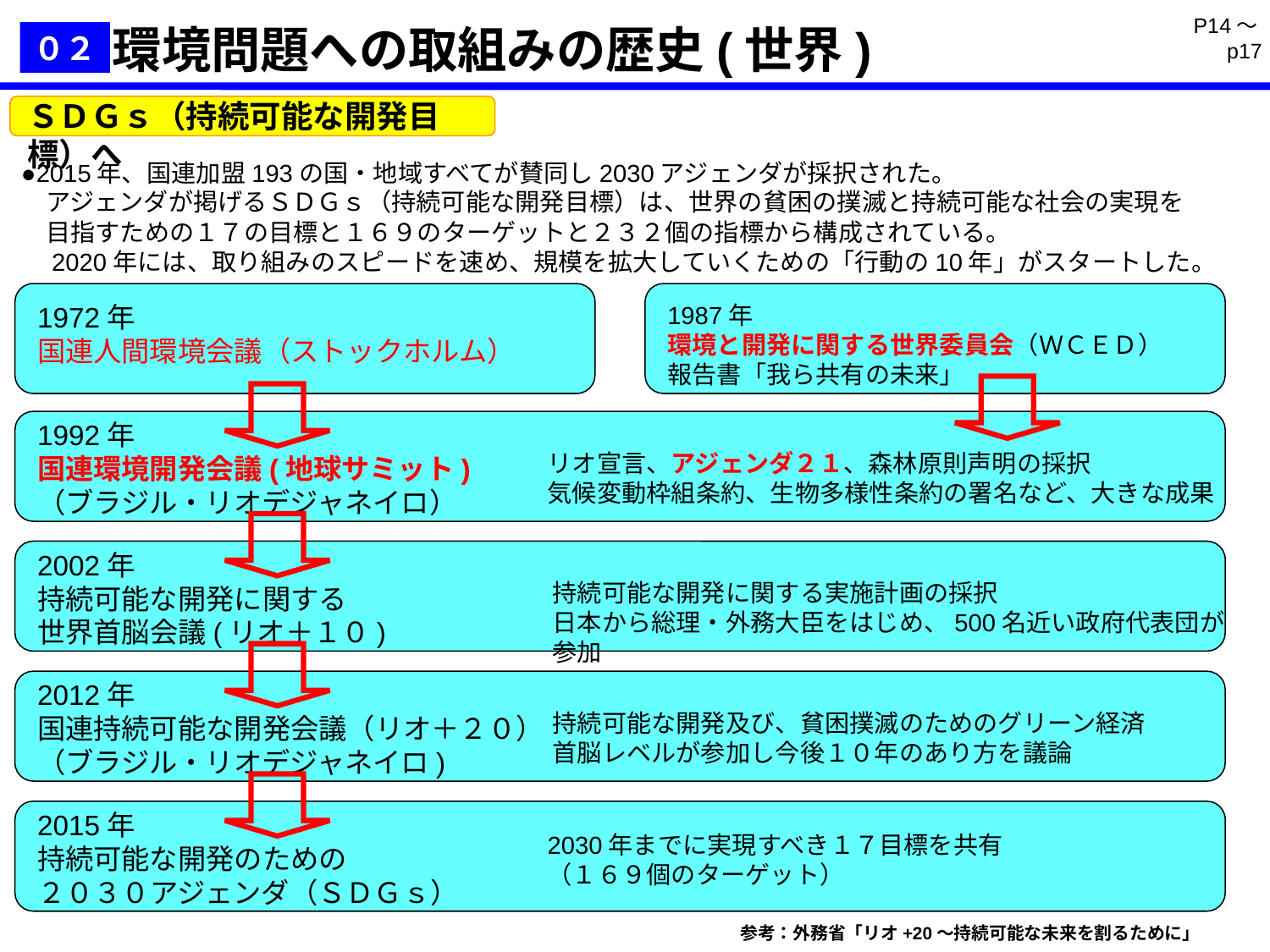

P14～p17
環境問題への取組みの歴史(世界)
０２

ＳＤＧｓ（持続可能な開発目標）へ

●2015年、国連加盟193の国・地域すべてが賛同し2030アジェンダが採択された。
　アジェンダが掲げるＳＤＧｓ（持続可能な開発目標）は、世界の貧困の撲滅と持続可能な社会の実現を
　目指すための１７の目標と１６９のターゲットと２３２個の指標から構成されている。
　2020年には、取り組みのスピードを速め、規模を拡大していくための「行動の10年」がスタートした。

1972年
国連人間環境会議（ストックホルム）
1987年
環境と開発に関する世界委員会（ＷＣＥＤ）
報告書「我ら共有の未来」

1992年
国連環境開発会議(地球サミット)
（ブラジル・リオデジャネイロ）
リオ宣言、アジェンダ２１、森林原則声明の採択
気候変動枠組条約、生物多様性条約の署名など、大きな成果

2002年
持続可能な開発に関する
世界首脳会議(リオ＋１０)
持続可能な開発に関する実施計画の採択
日本から総理・外務大臣をはじめ、500名近い政府代表団が参加

2012年
国連持続可能な開発会議（リオ＋２０）
（ブラジル・リオデジャネイロ)
持続可能な開発及び、貧困撲滅のためのグリーン経済
首脳レベルが参加し今後１０年のあり方を議論

2015年
持続可能な開発のための
２０３０アジェンダ（ＳＤＧｓ）
2030年までに実現すべき１７目標を共有
（１６９個のターゲット）
参考：外務省「リオ+20〜持続可能な未来を割るために」